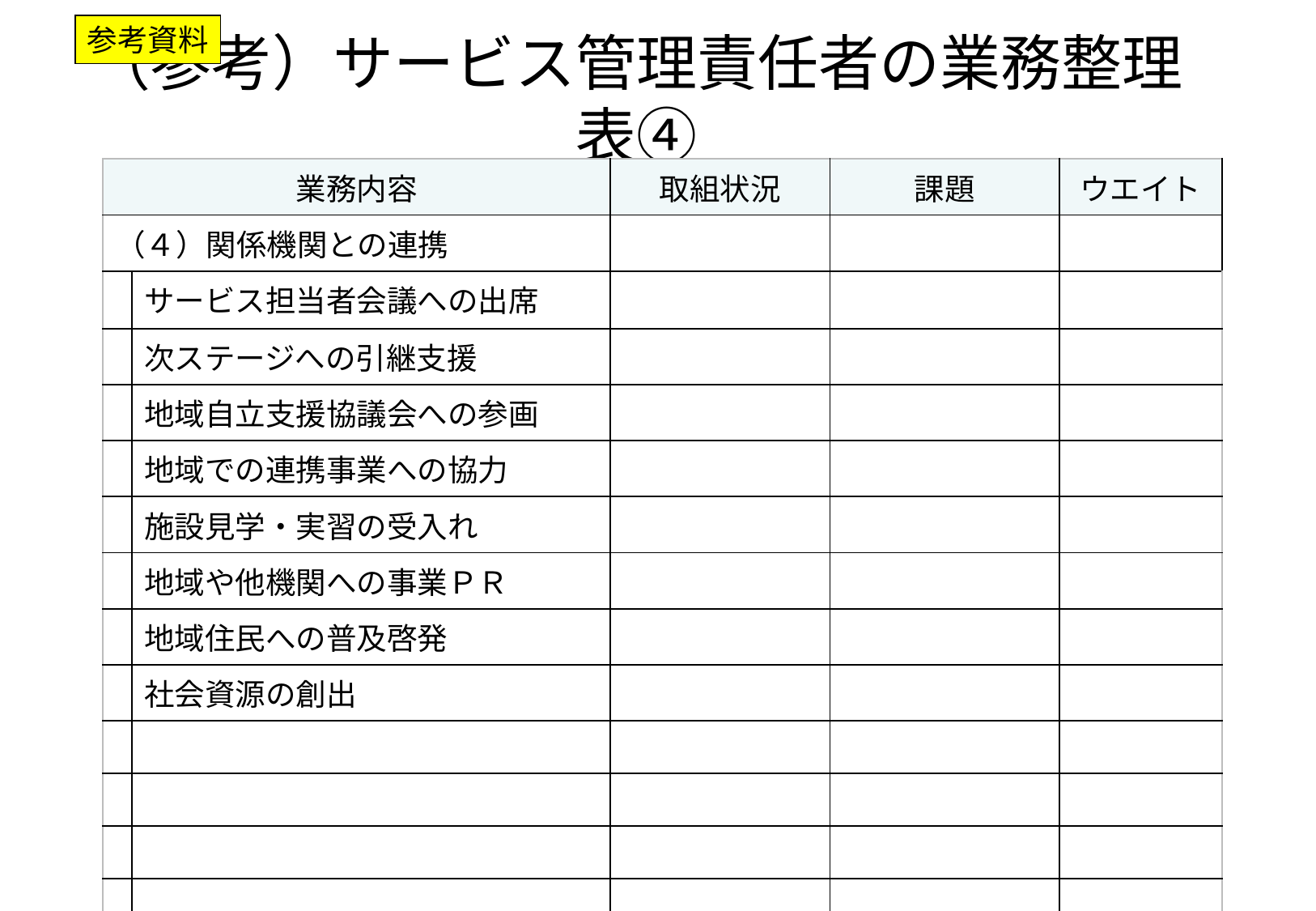

参考資料
# （参考）サービス管理責任者の業務整理表④
| 業務内容 |  | 取組状況 | 課題 | ウエイト |
| --- | --- | --- | --- | --- |
| （４）関係機関との連携 |  |  |  |  |
|  | サービス担当者会議への出席 |  |  |  |
|  | 次ステージへの引継支援 |  |  |  |
|  | 地域自立支援協議会への参画 |  |  |  |
|  | 地域での連携事業への協力 |  |  |  |
|  | 施設見学・実習の受入れ |  |  |  |
|  | 地域や他機関への事業ＰＲ |  |  |  |
|  | 地域住民への普及啓発 |  |  |  |
|  | 社会資源の創出 |  |  |  |
|  |  |  |  |  |
|  |  |  |  |  |
|  |  |  |  |  |
|  |  |  |  |  |